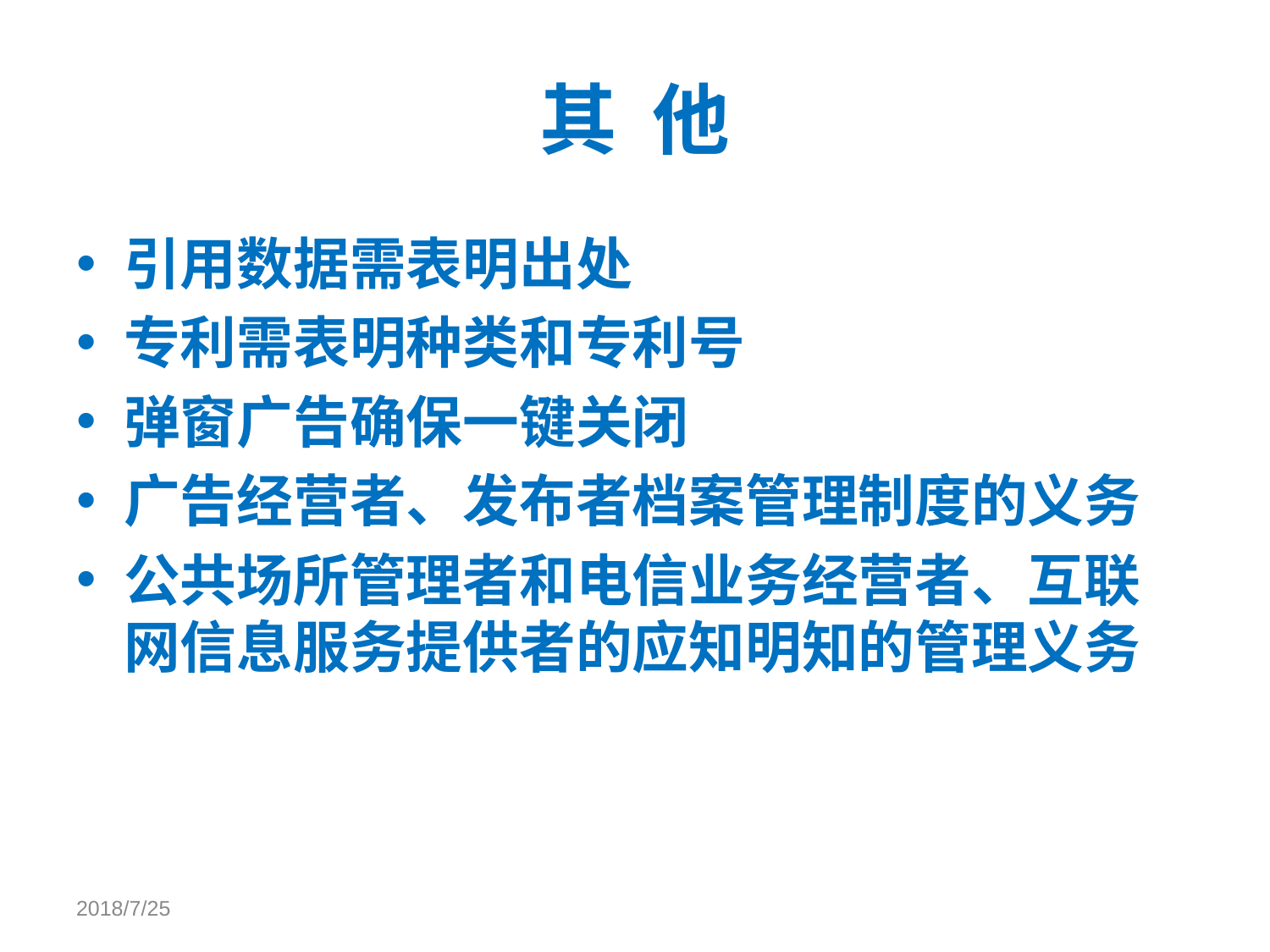

# 其  他
引用数据需表明出处
专利需表明种类和专利号
弹窗广告确保一键关闭
广告经营者、发布者档案管理制度的义务
公共场所管理者和电信业务经营者、互联网信息服务提供者的应知明知的管理义务

2018/7/25